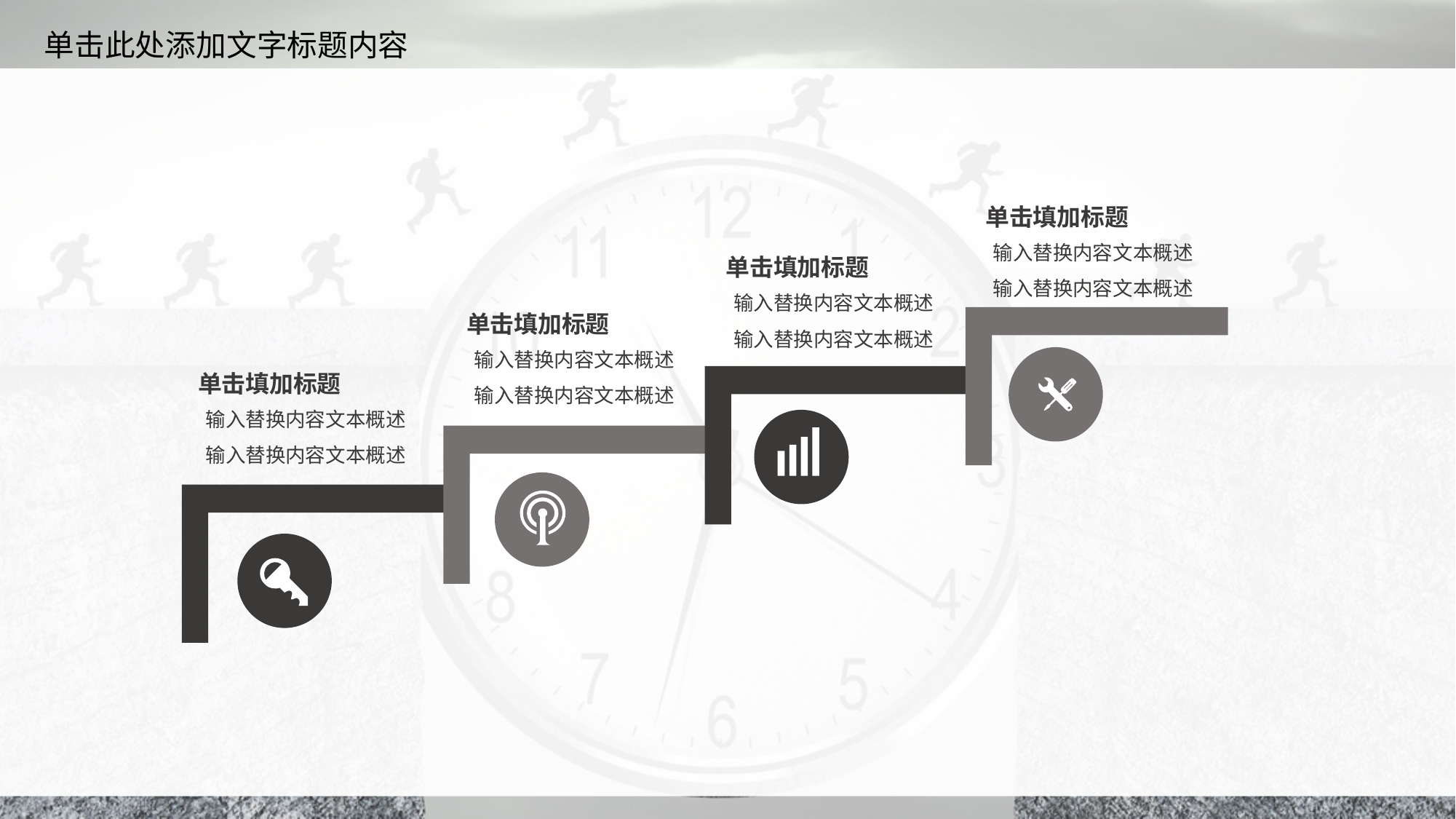

单击填加标题
输入替换内容文本概述
输入替换内容文本概述
单击填加标题
输入替换内容文本概述
输入替换内容文本概述
单击填加标题

输入替换内容文本概述
输入替换内容文本概述

单击填加标题

输入替换内容文本概述
输入替换内容文本概述